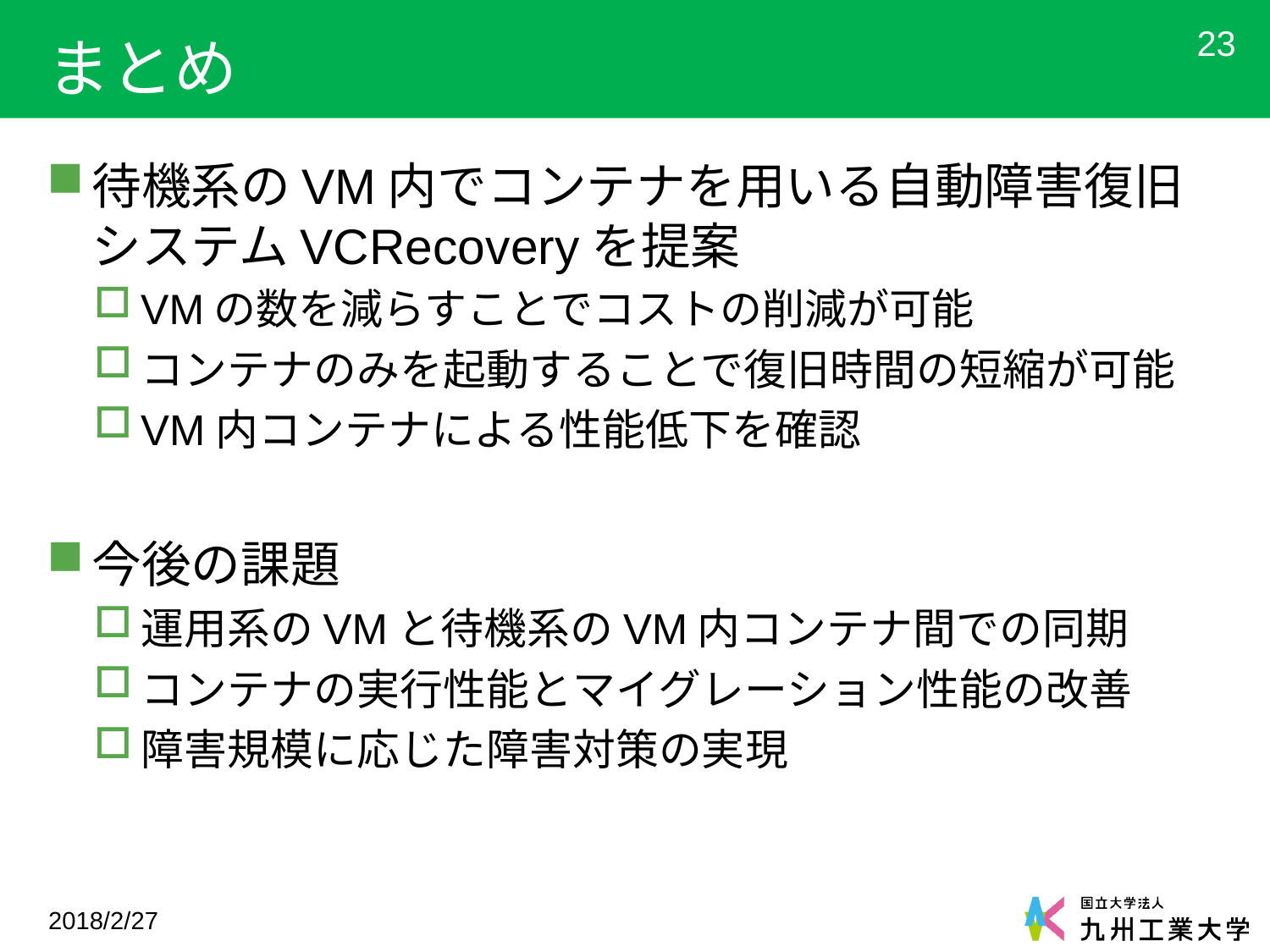

# まとめ
23
待機系のVM内でコンテナを用いる自動障害復旧
システムVCRecoveryを提案
VMの数を減らすことでコストの削減が可能
コンテナのみを起動することで復旧時間の短縮が可能
VM内コンテナによる性能低下を確認

今後の課題
運用系のVMと待機系のVM内コンテナ間での同期
コンテナの実行性能とマイグレーション性能の改善
障害規模に応じた障害対策の実現
2018/2/27